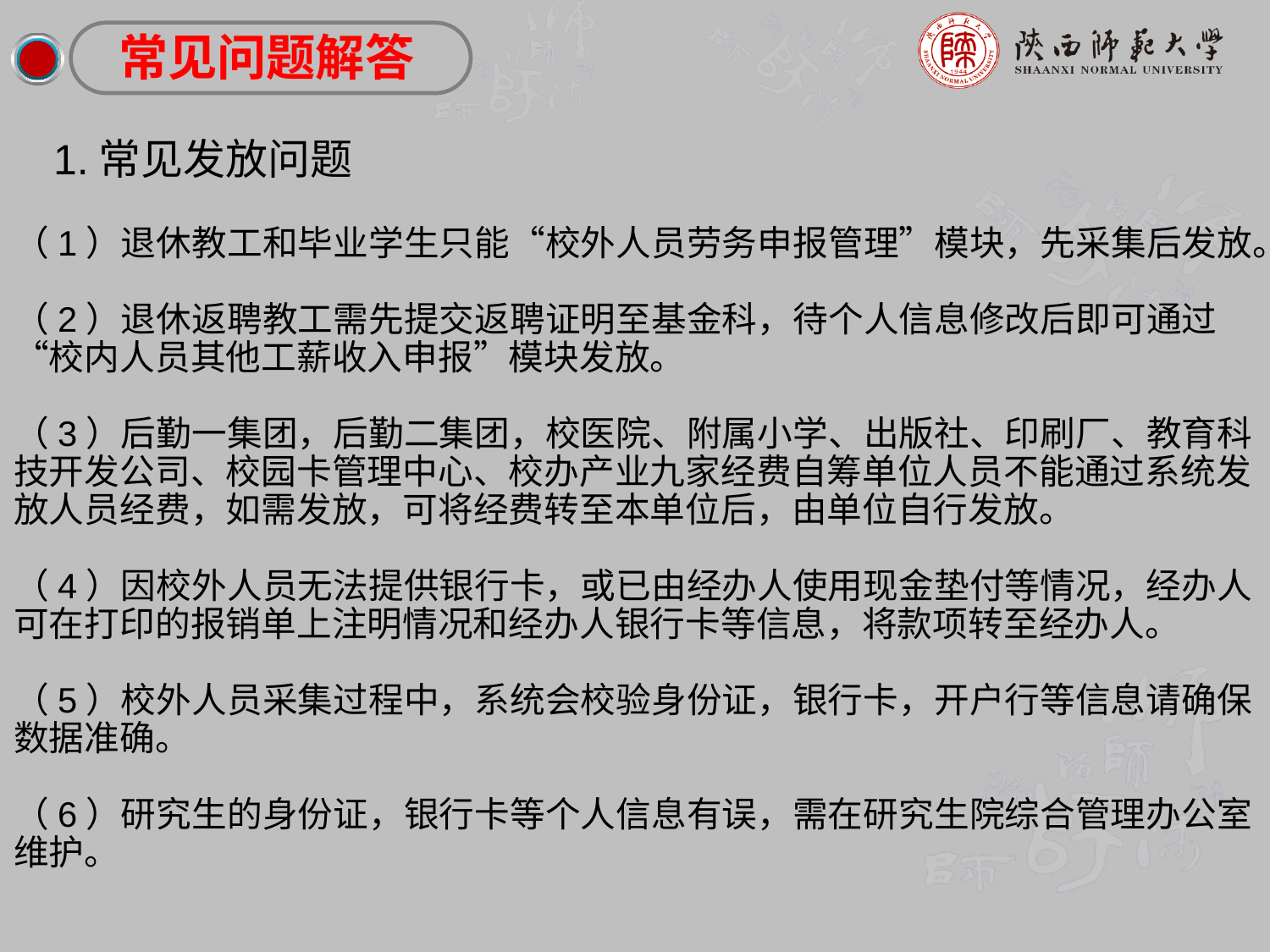

常见问题解答

1.常见发放问题
（1）退休教工和毕业学生只能“校外人员劳务申报管理”模块，先采集后发放。

（2）退休返聘教工需先提交返聘证明至基金科，待个人信息修改后即可通过“校内人员其他工薪收入申报”模块发放。

（3）后勤一集团，后勤二集团，校医院、附属小学、出版社、印刷厂、教育科技开发公司、校园卡管理中心、校办产业九家经费自筹单位人员不能通过系统发放人员经费，如需发放，可将经费转至本单位后，由单位自行发放。

（4）因校外人员无法提供银行卡，或已由经办人使用现金垫付等情况，经办人可在打印的报销单上注明情况和经办人银行卡等信息，将款项转至经办人。

（5）校外人员采集过程中，系统会校验身份证，银行卡，开户行等信息请确保数据准确。

（6）研究生的身份证，银行卡等个人信息有误，需在研究生院综合管理办公室维护。